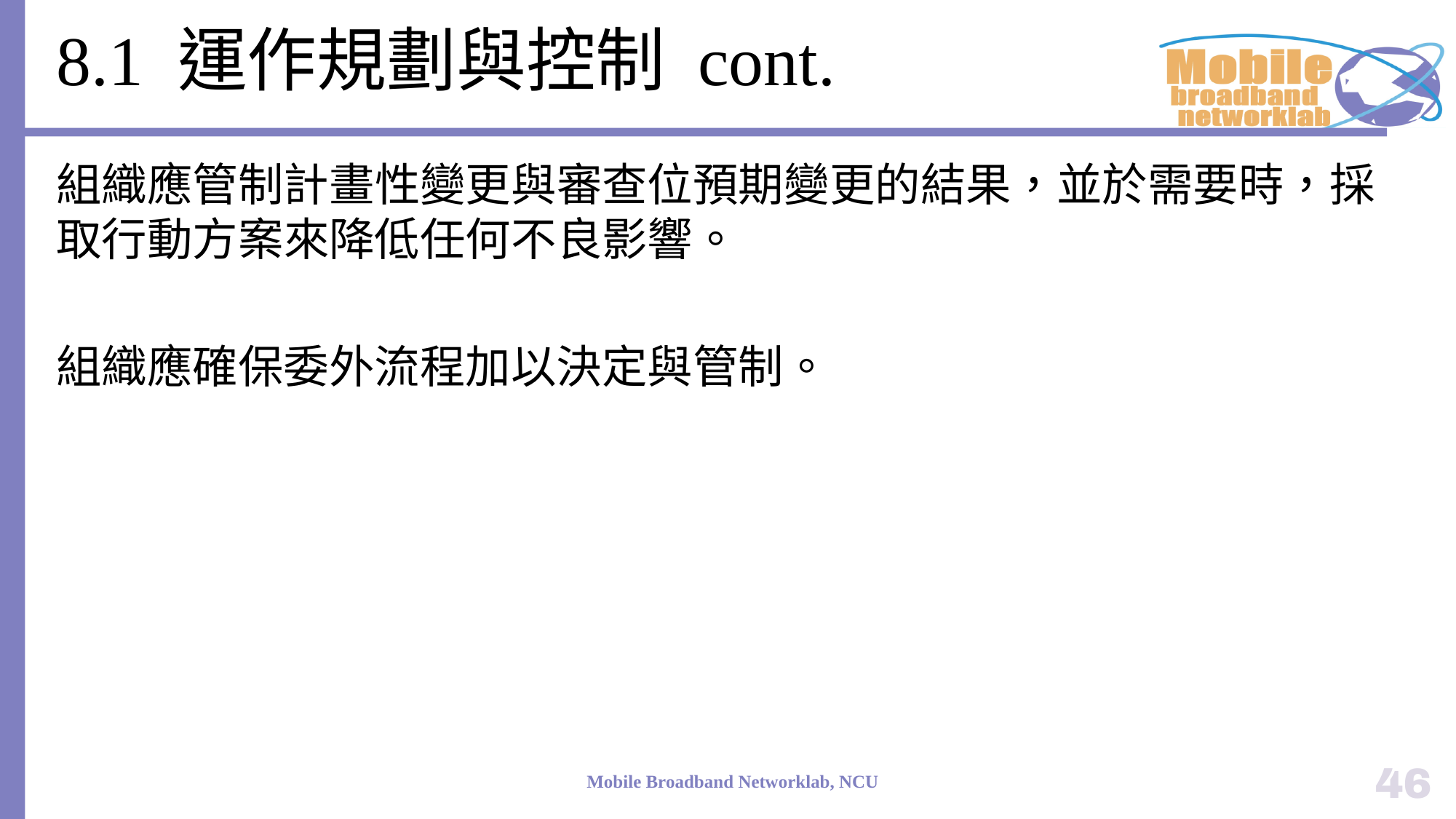

# 8.1 運作規劃與控制 cont.
組織應管制計畫性變更與審查位預期變更的結果，並於需要時，採取行動方案來降低任何不良影響。

組織應確保委外流程加以決定與管制。

46